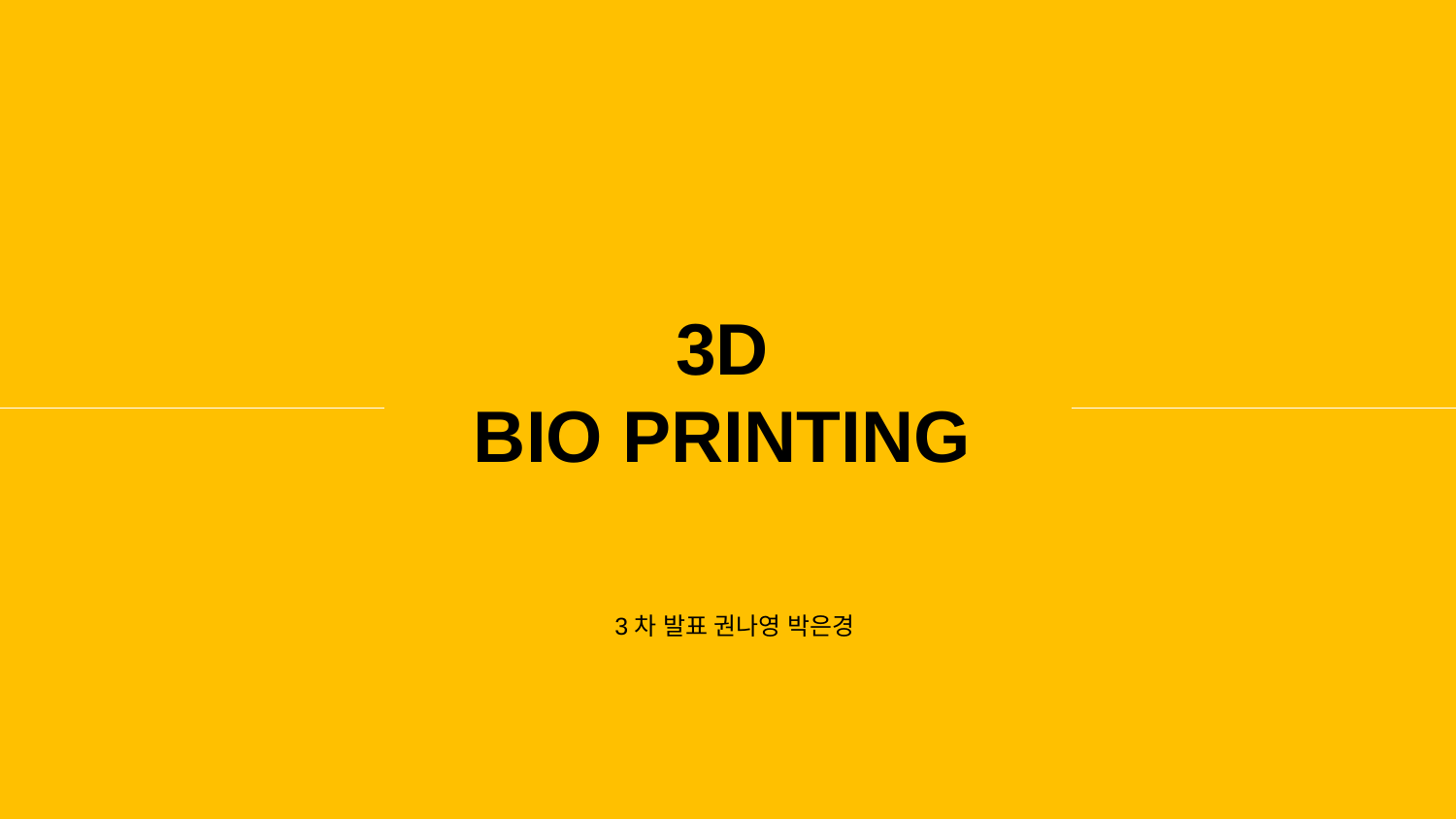

3D
BIO PRINTING
3차 발표 권나영 박은경